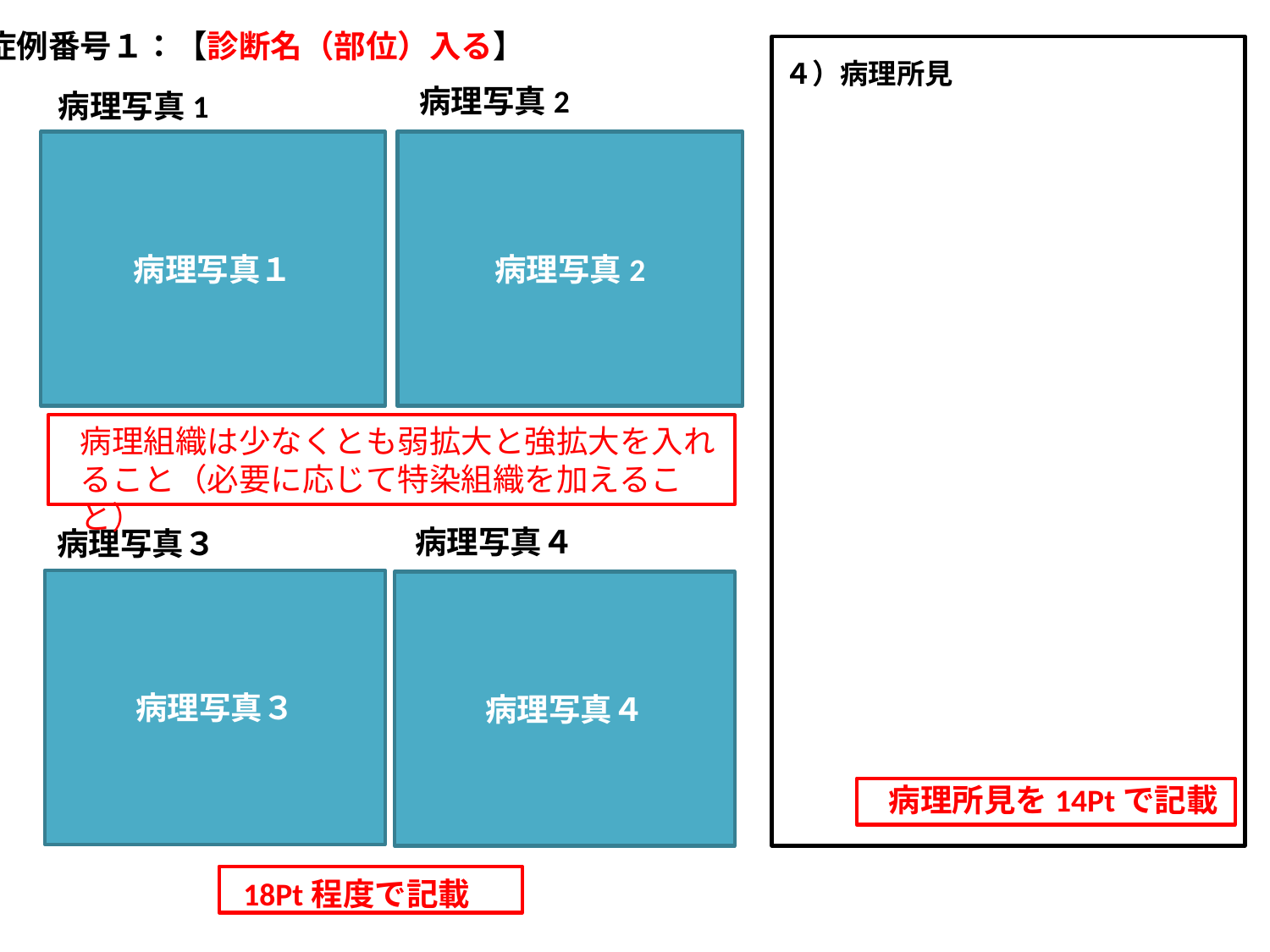

症例番号１：【診断名（部位）入る】

４）病理所見
病理写真2
病理写真1
病理写真１
病理写真2

病理組織は少なくとも弱拡大と強拡大を入れること（必要に応じて特染組織を加えること）
病理写真４
病理写真３
病理写真３
病理写真４
病理所見を14Ptで記載

18Pt程度で記載